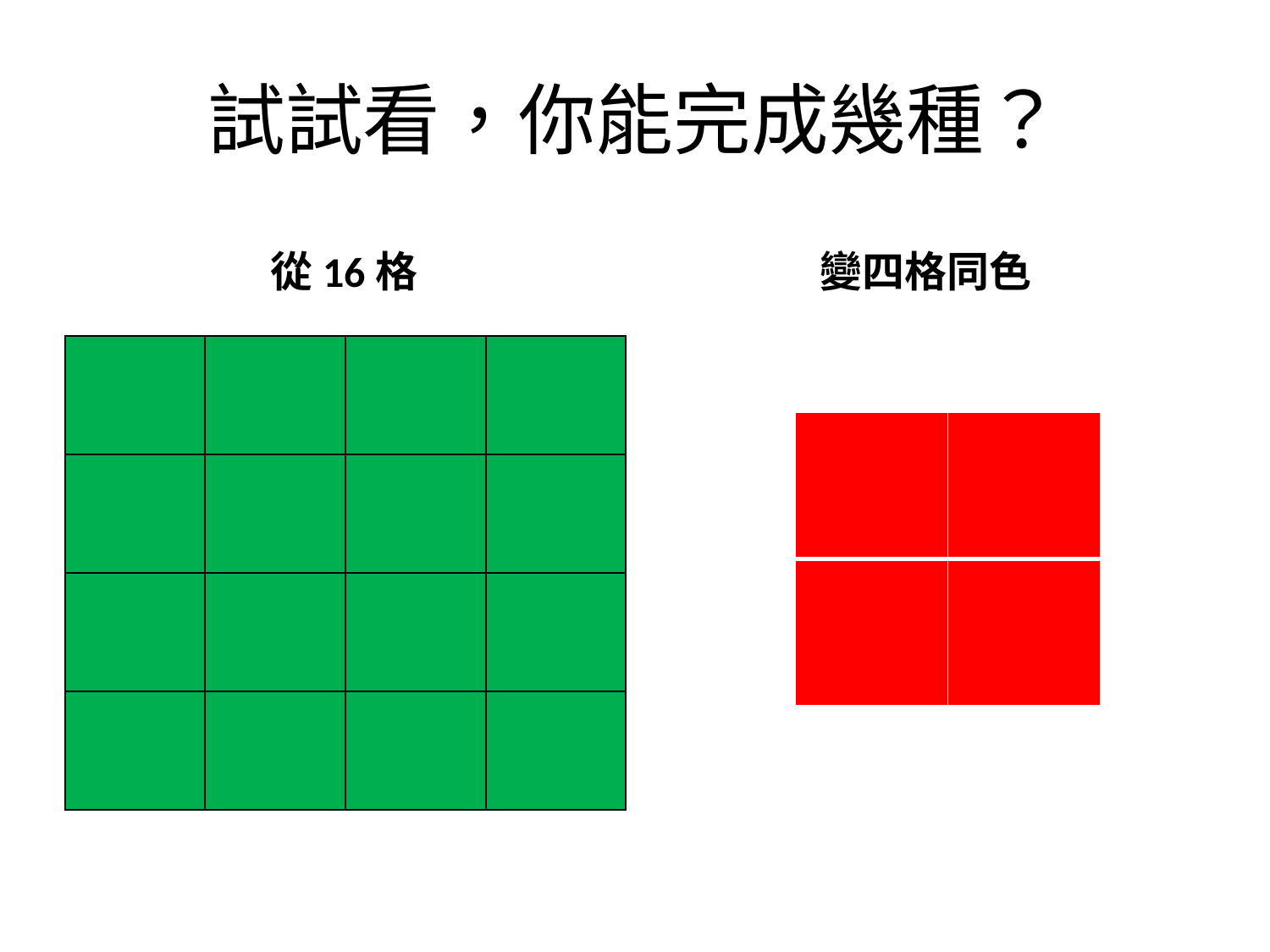

# 試試看，你能完成幾種？
從16格
變四格同色
|  |  |  |  |
| --- | --- | --- | --- |
|  |  |  |  |
|  |  |  |  |
|  |  |  |  |
|  |  |
| --- | --- |
|  |  |